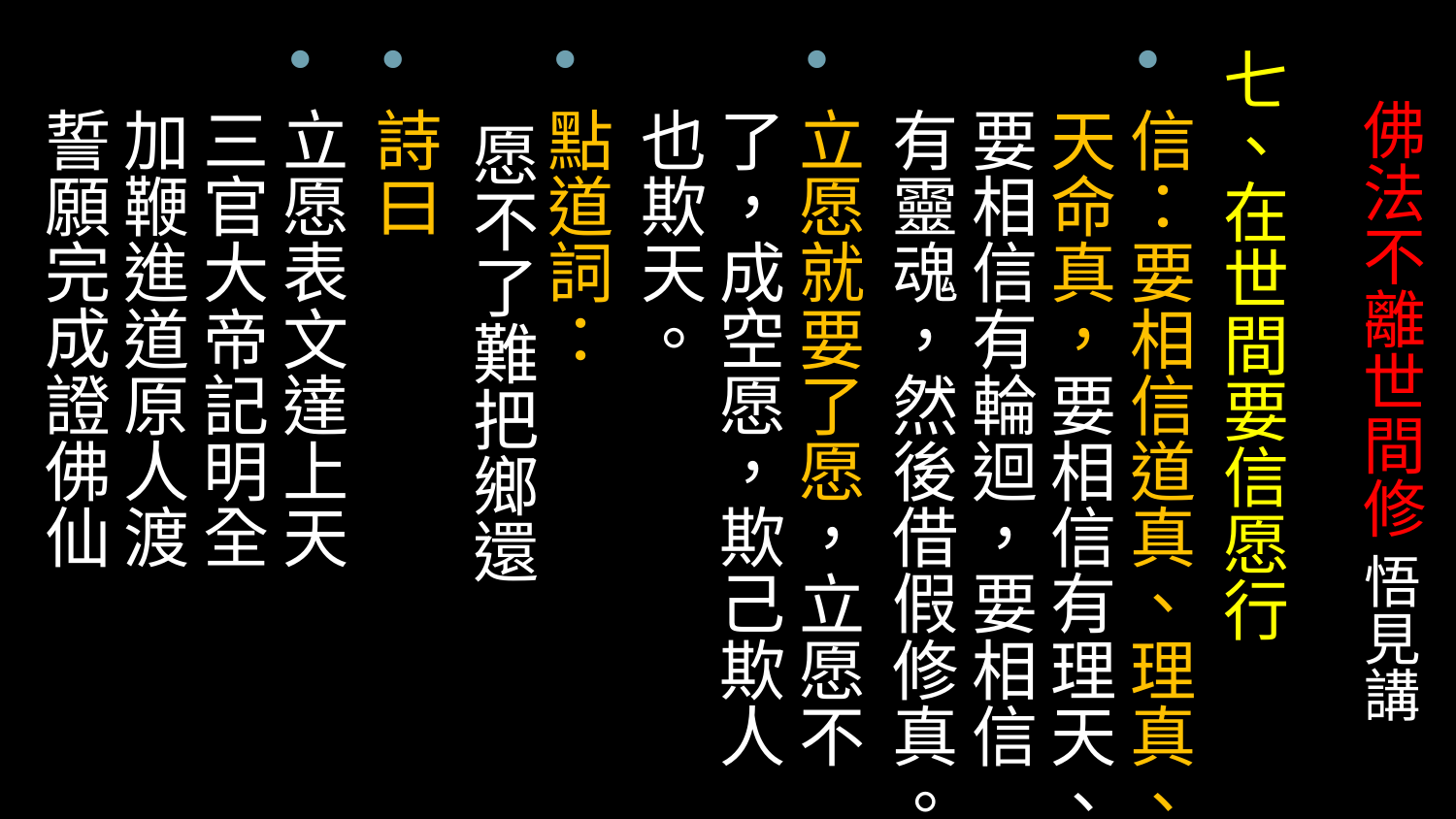

七、在世間要信愿行
信：要相信道真、理真、天命真，要相信有理天、要相信有輪迴，要相信有靈魂，然後借假修真。
立愿就要了愿，立愿不了，成空愿，欺己欺人也欺天。
點道詞：                             愿不了難把鄉還
詩曰
立愿表文達上天
三官大帝記明全
加鞭進道原人渡
誓願完成證佛仙
# 佛法不離世間修 悟見講